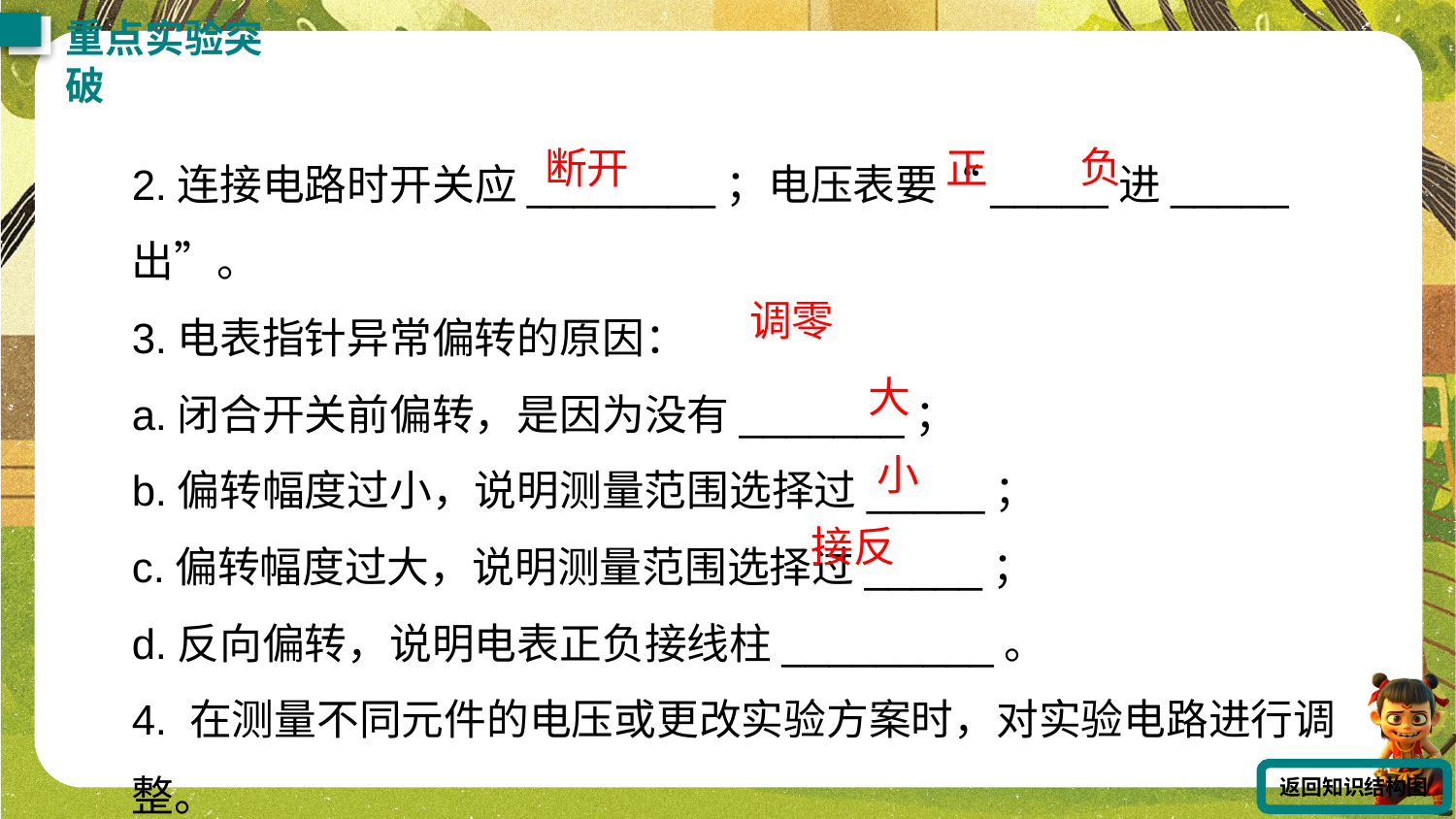

重点实验突破

2.连接电路时开关应________；电压表要“_____进_____出”。
3.电表指针异常偏转的原因：
a.闭合开关前偏转，是因为没有_______；
b.偏转幅度过小，说明测量范围选择过_____；
c.偏转幅度过大，说明测量范围选择过_____；
d.反向偏转，说明电表正负接线柱_________。
4. 在测量不同元件的电压或更改实验方案时，对实验电路进行调整。
负
断开
正
调零
大
小
接反
返回知识结构图